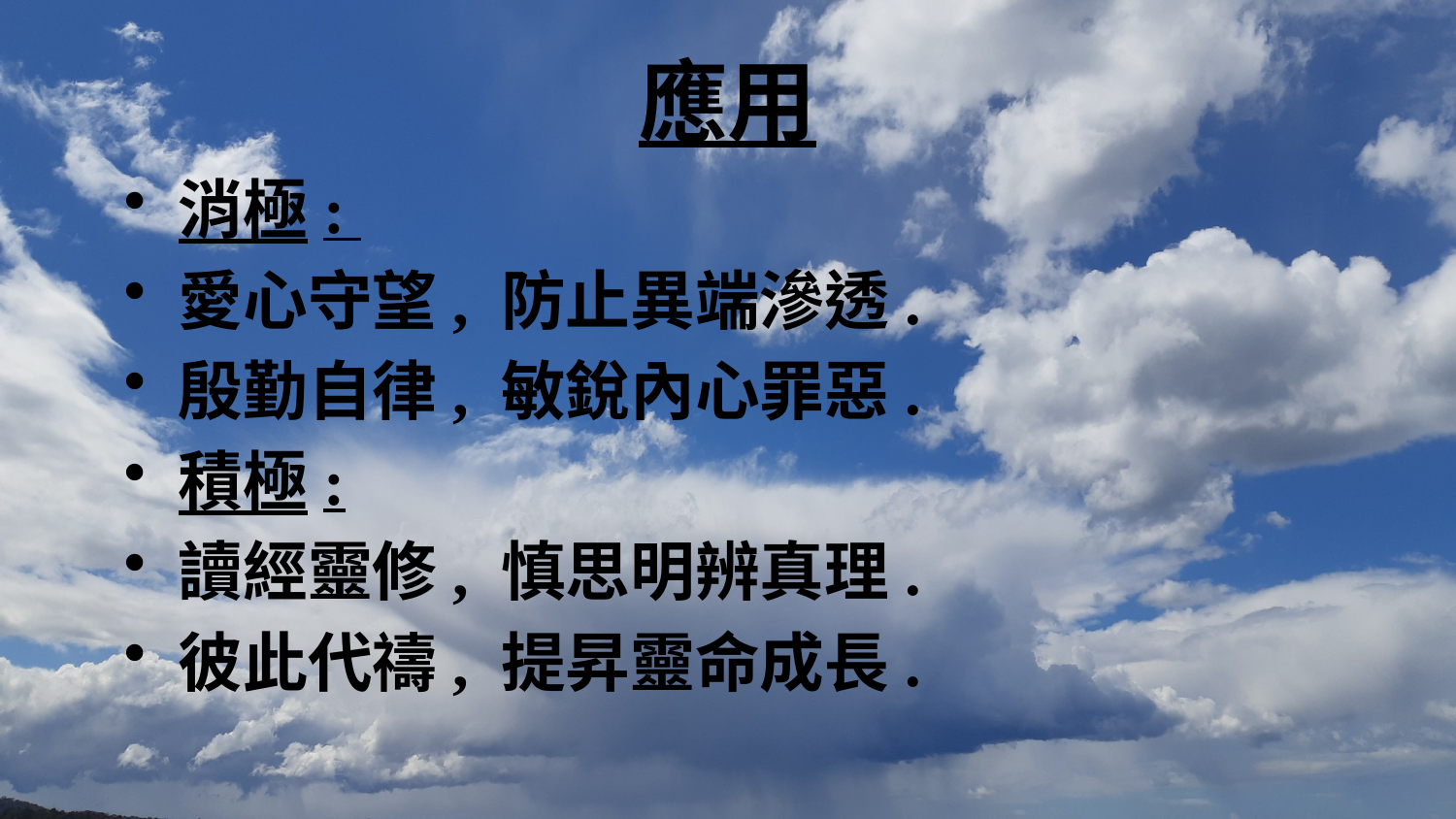

# 應用
消極:
愛心守望, 防止異端滲透.
殷勤自律, 敏銳內心罪惡.
積極:
讀經靈修, 慎思明辨真理.
彼此代禱, 提昇靈命成長.